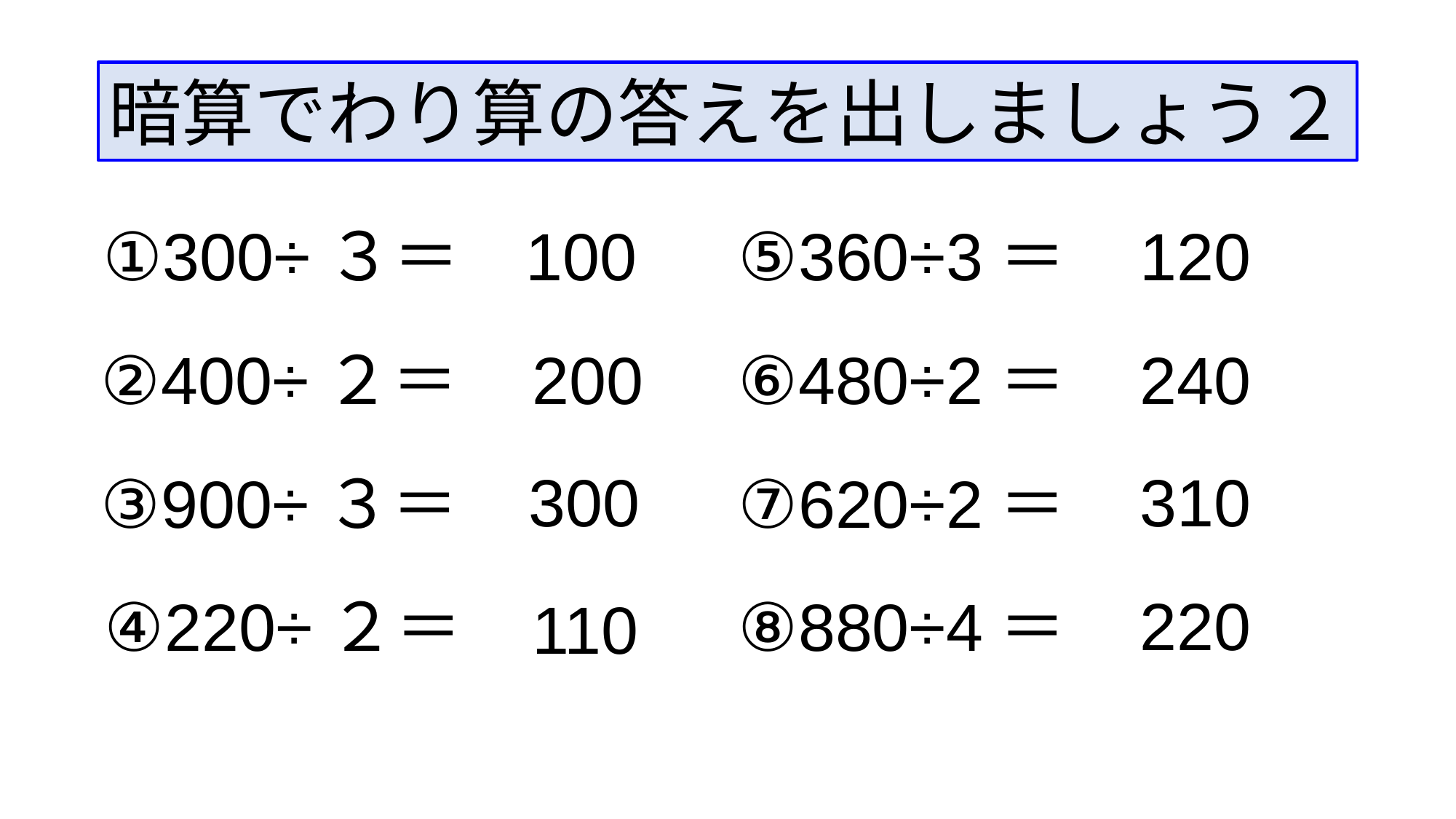

暗算でわり算の答えを出しましょう２
100
⑤360÷3＝
120
①300÷３＝
200
240
②400÷２＝
⑥480÷2＝
300
310
③900÷３＝
⑦620÷2＝
220
④220÷２＝
⑧880÷4＝
110